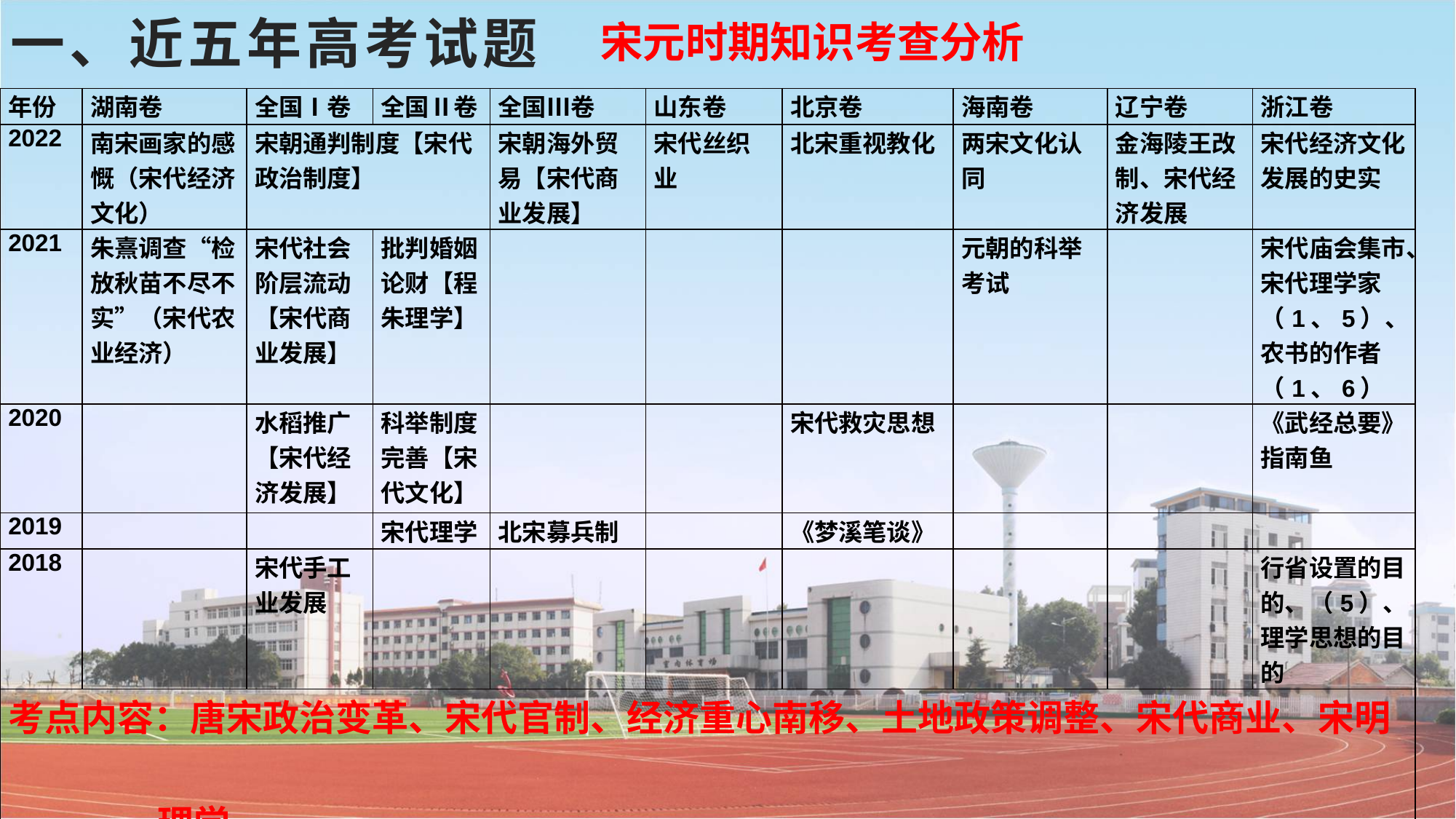

# 一、近五年高考试题
宋元时期知识考查分析
| 年份 | 湖南卷 | 全国Ⅰ卷 | 全国Ⅱ卷 | 全国Ⅲ卷 | 山东卷 | 北京卷 | 海南卷 | 辽宁卷 | 浙江卷 |
| --- | --- | --- | --- | --- | --- | --- | --- | --- | --- |
| 2022 | 南宋画家的感慨（宋代经济文化） | 宋朝通判制度【宋代政治制度】 |  | 宋朝海外贸易【宋代商业发展】 | 宋代丝织业 | 北宋重视教化 | 两宋文化认同 | 金海陵王改制、宋代经济发展 | 宋代经济文化发展的史实 |
| 2021 | 朱熹调查“检放秋苗不尽不实”（宋代农业经济） | 宋代社会阶层流动【宋代商业发展】 | 批判婚姻论财【程朱理学】 |  |  |  | 元朝的科举考试 |  | 宋代庙会集市、宋代理学家（1、5）、农书的作者（1、6） |
| 2020 |  | 水稻推广【宋代经济发展】 | 科举制度完善【宋代文化】 |  |  | 宋代救灾思想 |  |  | 《武经总要》指南鱼 |
| 2019 |  |  | 宋代理学 | 北宋募兵制 |  | 《梦溪笔谈》 |  |  |  |
| 2018 |  | 宋代手工业发展 |  |  |  |  |  |  | 行省设置的目的、（5）、理学思想的目的 |
| 考点内容：唐宋政治变革、宋代官制、经济重心南移、土地政策调整、宋代商业、宋明 理学。 考查趋势：宋代的经济与文化；唐宋经济带来的新变化；文化传承；教材的断层知识。 |  |  |  |  |  |  |  |  |  |